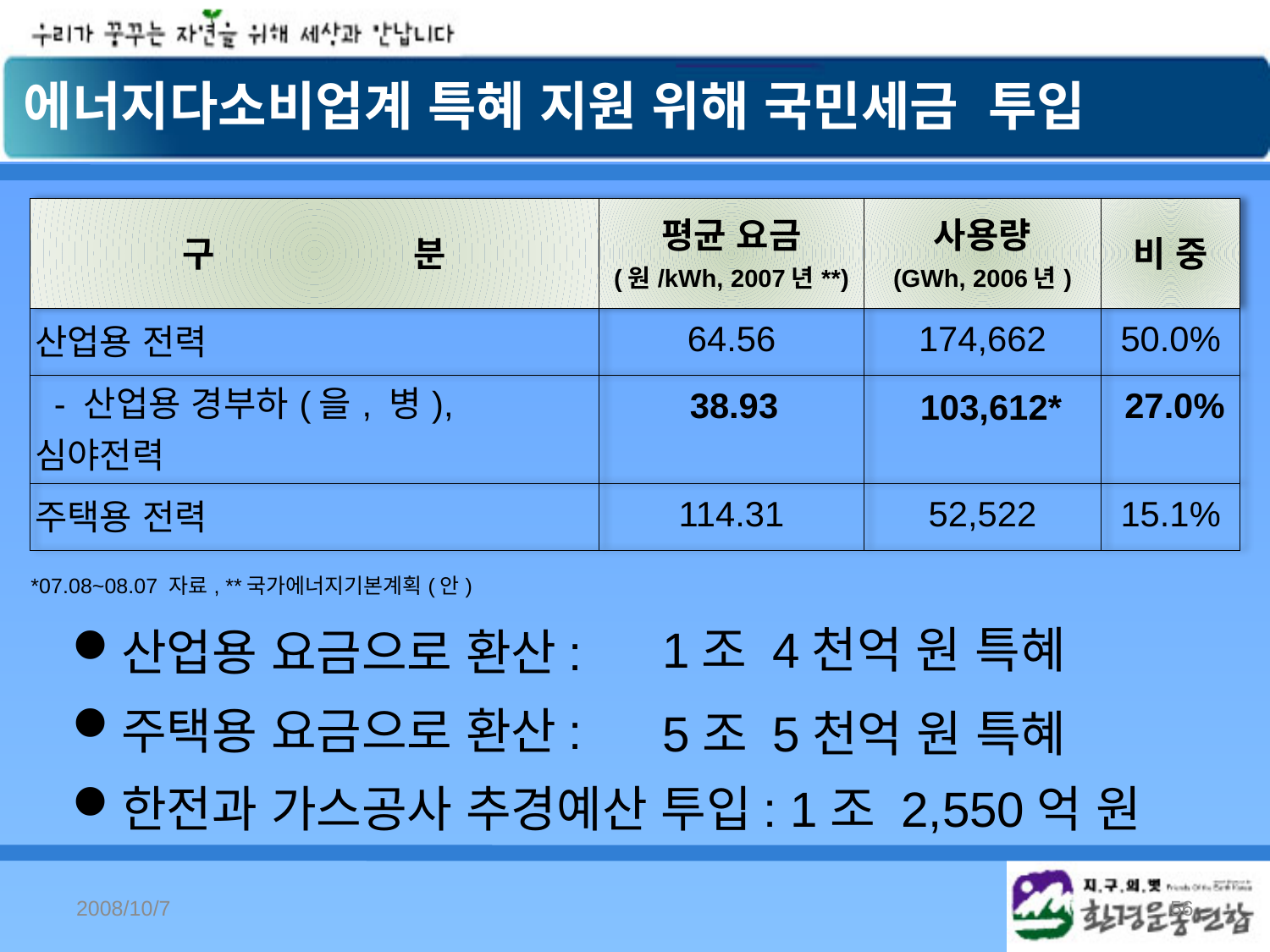

에너지다소비업계 특혜 지원 위해 국민세금  투입
| 구 분 | 평균 요금 (원/kWh, 2007년\*\*) | 사용량 (GWh, 2006년) | 비 중 |
| --- | --- | --- | --- |
| 산업용 전력 | 64.56 | 174,662 | 50.0% |
| - 산업용 경부하(을, 병), 심야전력 |  |  |  |
| 주택용 전력 | 114.31 | 52,522 | 15.1% |
| \*07.08~08.07 자료, \*\*국가에너지기본계획(안) |  |  |  |
38.93
27.0%
103,612*
1조 4천억 원 특혜
산업용 요금으로 환산:

주택용 요금으로 환산:

한전과 가스공사 추경예산 투입: 1조 2,550억 원
5조 5천억 원 특혜
2008/10/7
56